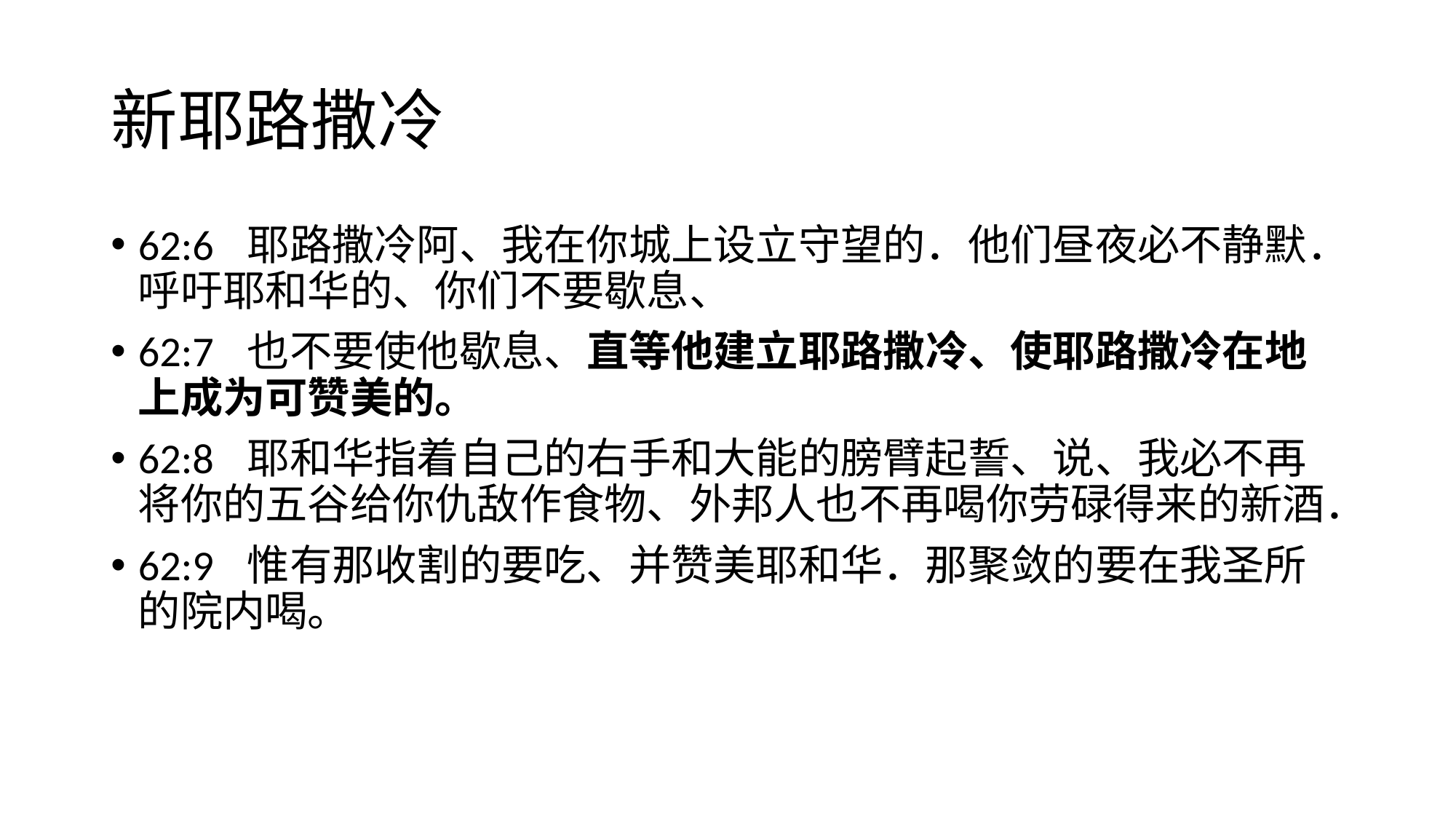

# 新耶路撒冷
62:6	耶路撒冷阿、我在你城上设立守望的．他们昼夜必不静默．呼吁耶和华的、你们不要歇息、
62:7	也不要使他歇息、直等他建立耶路撒冷、使耶路撒冷在地上成为可赞美的。
62:8	耶和华指着自己的右手和大能的膀臂起誓、说、我必不再将你的五谷给你仇敌作食物、外邦人也不再喝你劳碌得来的新酒．
62:9	惟有那收割的要吃、并赞美耶和华．那聚敛的要在我圣所的院内喝。